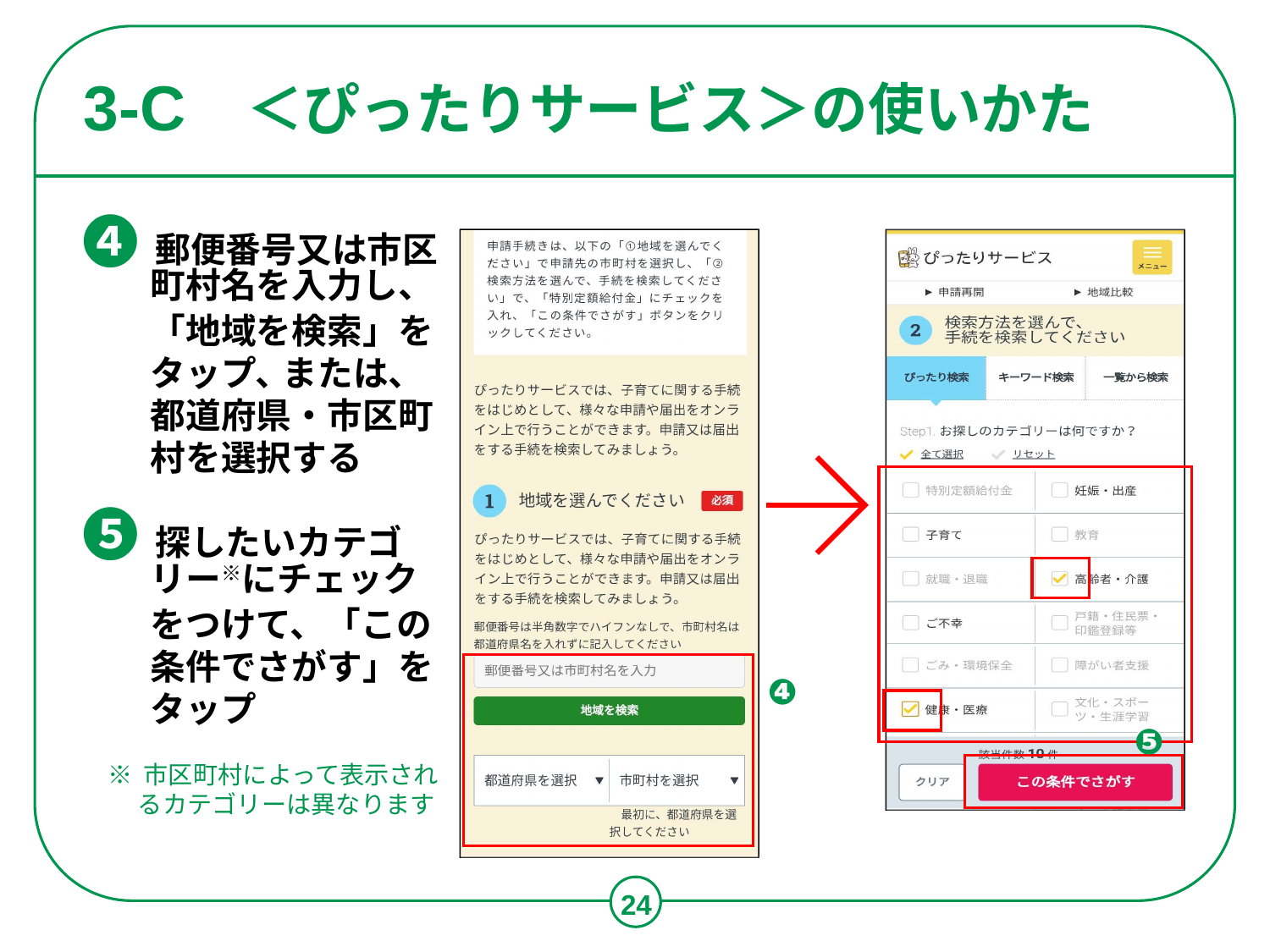

# ＜ぴったりサービス＞の使いかた
3-C
❹ 郵便番号又は市区
	町村名を入力し、
	「地域を検索」をタップ､ または、
都道府県・市区町村を選択する
❺ 探したいカテゴ
	リー※にチェック
	をつけて、「この条件でさがす」をタップ

※ 市区町村によって表示されるカテゴリーは異なります

❹

❺